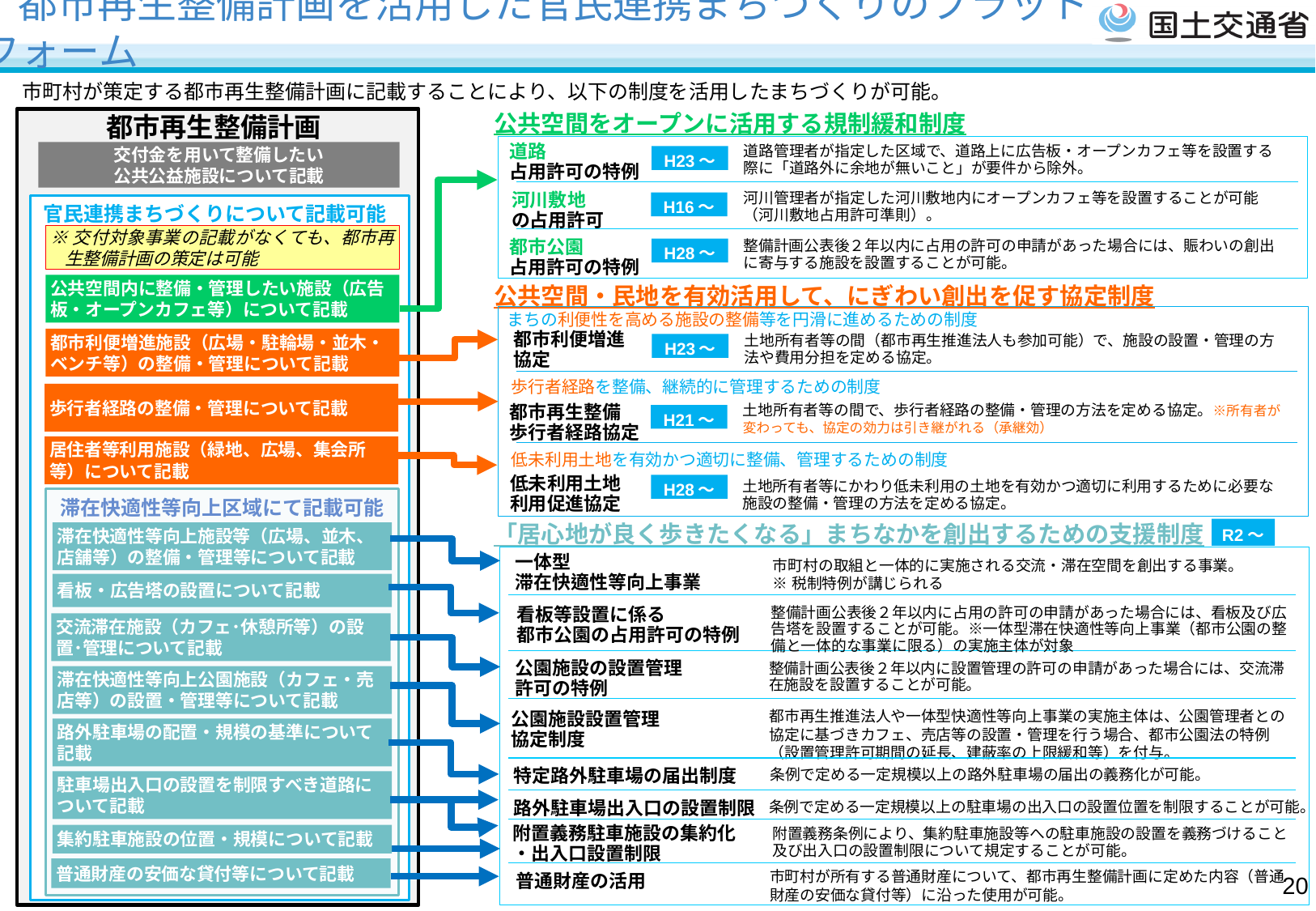

都市再生整備計画を活用した官民連携まちづくりのプラットフォーム
市町村が策定する都市再生整備計画に記載することにより、以下の制度を活用したまちづくりが可能。
公共空間をオープンに活用する規制緩和制度
都市再生整備計画

道路
占用許可の特例
道路管理者が指定した区域で、道路上に広告板・オープンカフェ等を設置する際に「道路外に余地が無いこと」が要件から除外。
交付金を用いて整備したい
公共公益施設について記載
H23～

河川管理者が指定した河川敷地内にオープンカフェ等を設置することが可能（河川敷地占用許可準則）。
河川敷地
の占用許可
H16～

官民連携まちづくりについて記載可能
※交付対象事業の記載がなくても、都市再生整備計画の策定は可能
都市公園
占用許可の特例
整備計画公表後２年以内に占用の許可の申請があった場合には、賑わいの創出に寄与する施設を設置することが可能。
H28～
公共空間内に整備・管理したい施設（広告板・オープンカフェ等）について記載
公共空間・民地を有効活用して、にぎわい創出を促す協定制度
まちの利便性を高める施設の整備等を円滑に進めるための制度

都市利便増進
協定
土地所有者等の間（都市再生推進法人も参加可能）で、施設の設置・管理の方法や費用分担を定める協定。
都市利便増進施設（広場・駐輪場・並木・ベンチ等）の整備・管理について記載
H23～

歩行者経路を整備、継続的に管理するための制度
歩行者経路の整備・管理について記載

都市再生整備
歩行者経路協定
土地所有者等の間で、歩行者経路の整備・管理の方法を定める協定。※所有者が変わっても、協定の効力は引き継がれる（承継効）
H21～
居住者等利用施設（緑地、広場、集会所等）について記載
低未利用土地を有効かつ適切に整備、管理するための制度

低未利用土地
利用促進協定
土地所有者等にかわり低未利用の土地を有効かつ適切に利用するために必要な施設の整備・管理の方法を定める協定。
H28～
滞在快適性等向上区域にて記載可能
「居心地が良く歩きたくなる」まちなかを創出するための支援制度
R2～
滞在快適性等向上施設等（広場、並木、店舗等）の整備・管理等について記載

一体型
滞在快適性等向上事業
市町村の取組と一体的に実施される交流・滞在空間を創出する事業。
※税制特例が講じられる
看板・広告塔の設置について記載

整備計画公表後２年以内に占用の許可の申請があった場合には、看板及び広告塔を設置することが可能。※一体型滞在快適性等向上事業（都市公園の整備と一体的な事業に限る）の実施主体が対象
看板等設置に係る
都市公園の占用許可の特例
交流滞在施設（カフェ･休憩所等）の設置･管理について記載

公園施設の設置管理
許可の特例
整備計画公表後２年以内に設置管理の許可の申請があった場合には、交流滞在施設を設置することが可能。
滞在快適性等向上公園施設（カフェ・売店等）の設置・管理等について記載

都市再生推進法人や一体型快適性等向上事業の実施主体は、公園管理者との協定に基づきカフェ、売店等の設置・管理を行う場合、都市公園法の特例（設置管理許可期間の延長、建蔽率の上限緩和等）を付与。
公園施設設置管理
協定制度
路外駐車場の配置・規模の基準について記載

条例で定める一定規模以上の路外駐車場の届出の義務化が可能。
特定路外駐車場の届出制度

駐車場出入口の設置を制限すべき道路について記載

路外駐車場出入口の設置制限
条例で定める一定規模以上の駐車場の出入口の設置位置を制限することが可能。

附置義務駐車施設の集約化
・出入口設置制限
附置義務条例により、集約駐車施設等への駐車施設の設置を義務づけること及び出入口の設置制限について規定することが可能。
集約駐車施設の位置・規模について記載

普通財産の安価な貸付等について記載
市町村が所有する普通財産について、都市再生整備計画に定めた内容（普通財産の安価な貸付等）に沿った使用が可能。
普通財産の活用

20